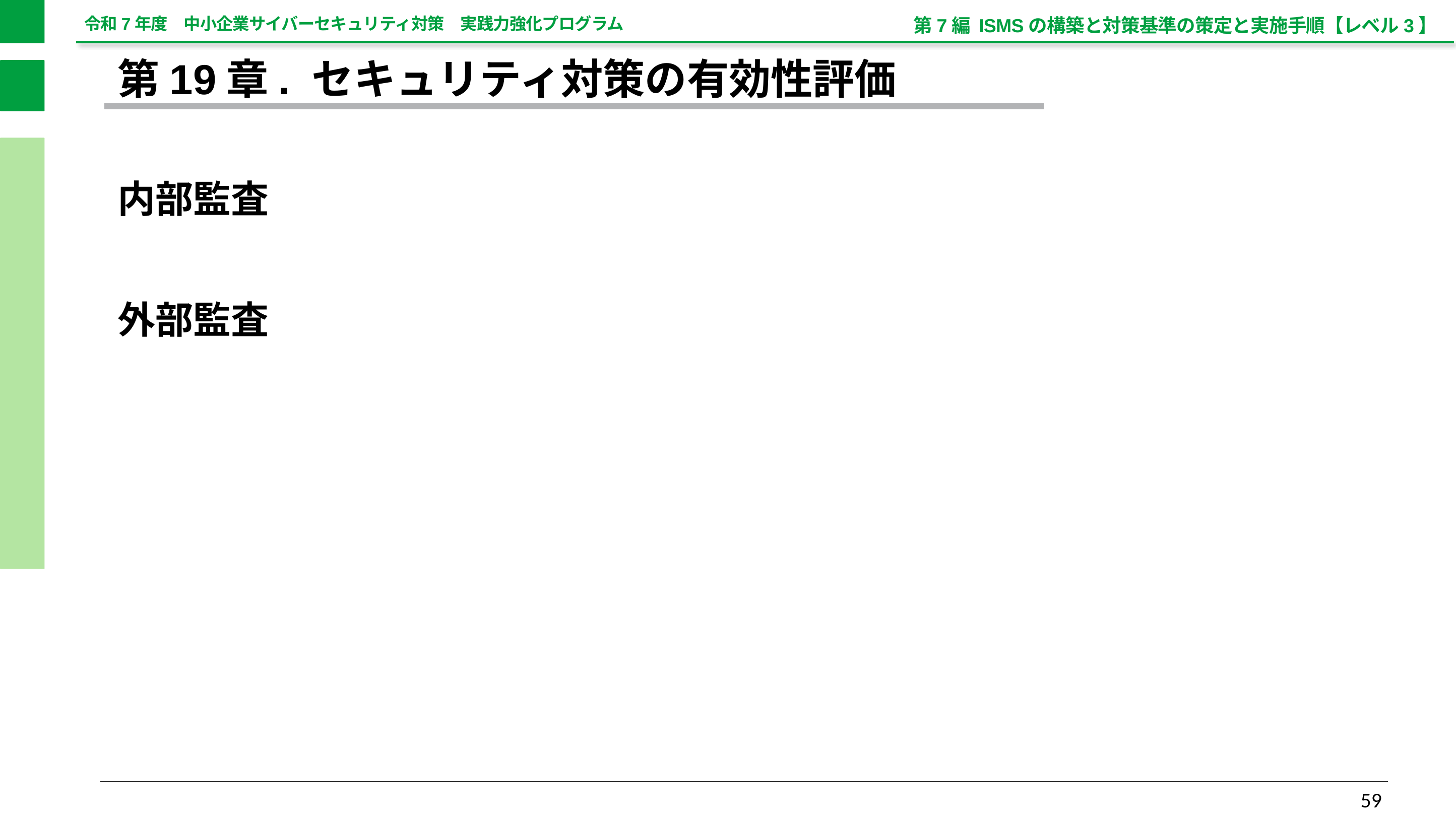

第7編 ISMSの構築と対策基準の策定と実施手順【レベル3】
第19章. セキュリティ対策の有効性評価
内部監査

外部監査